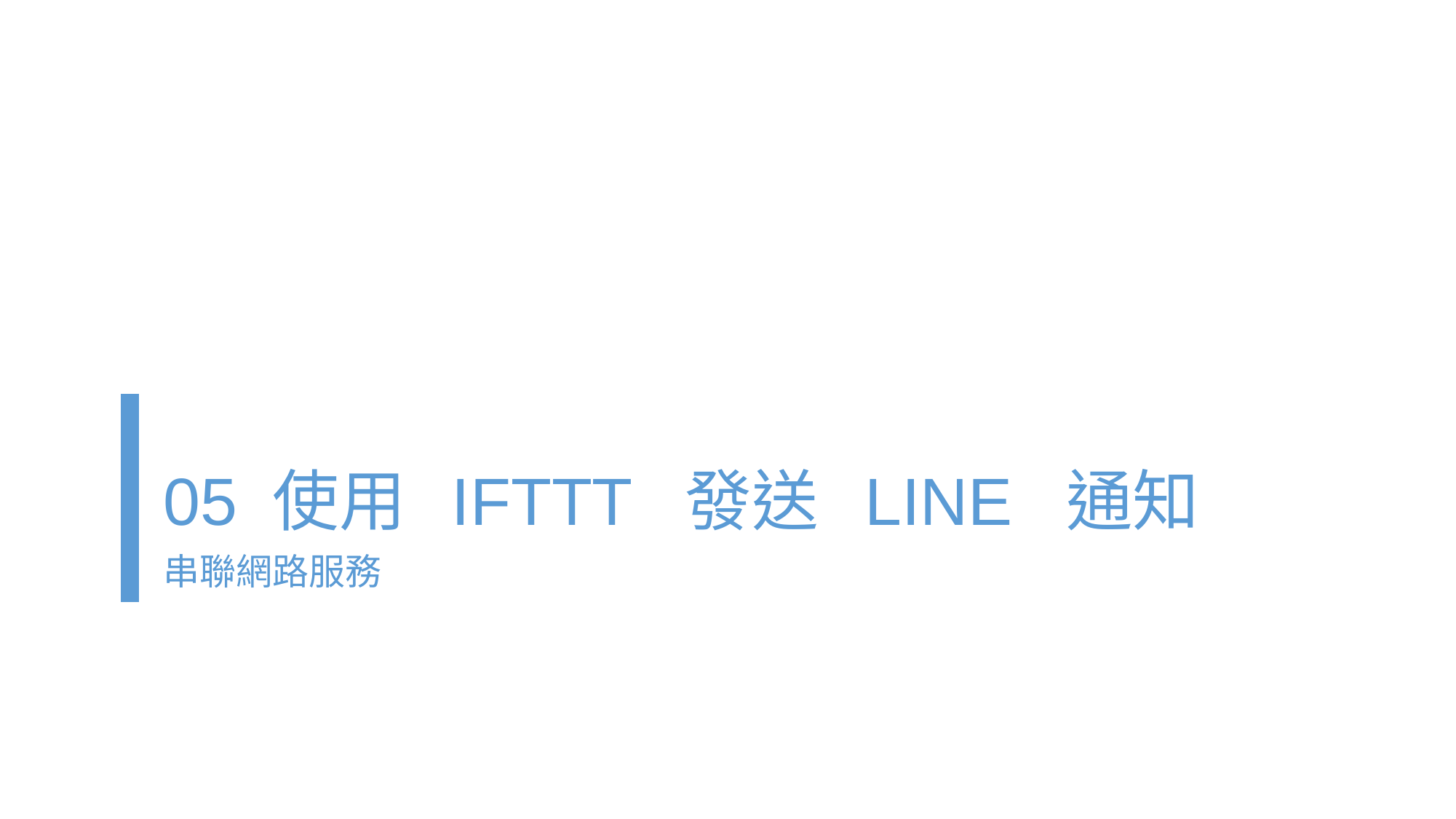

# 05 使用  IFTTT  發送  LINE  通知
串聯網路服務